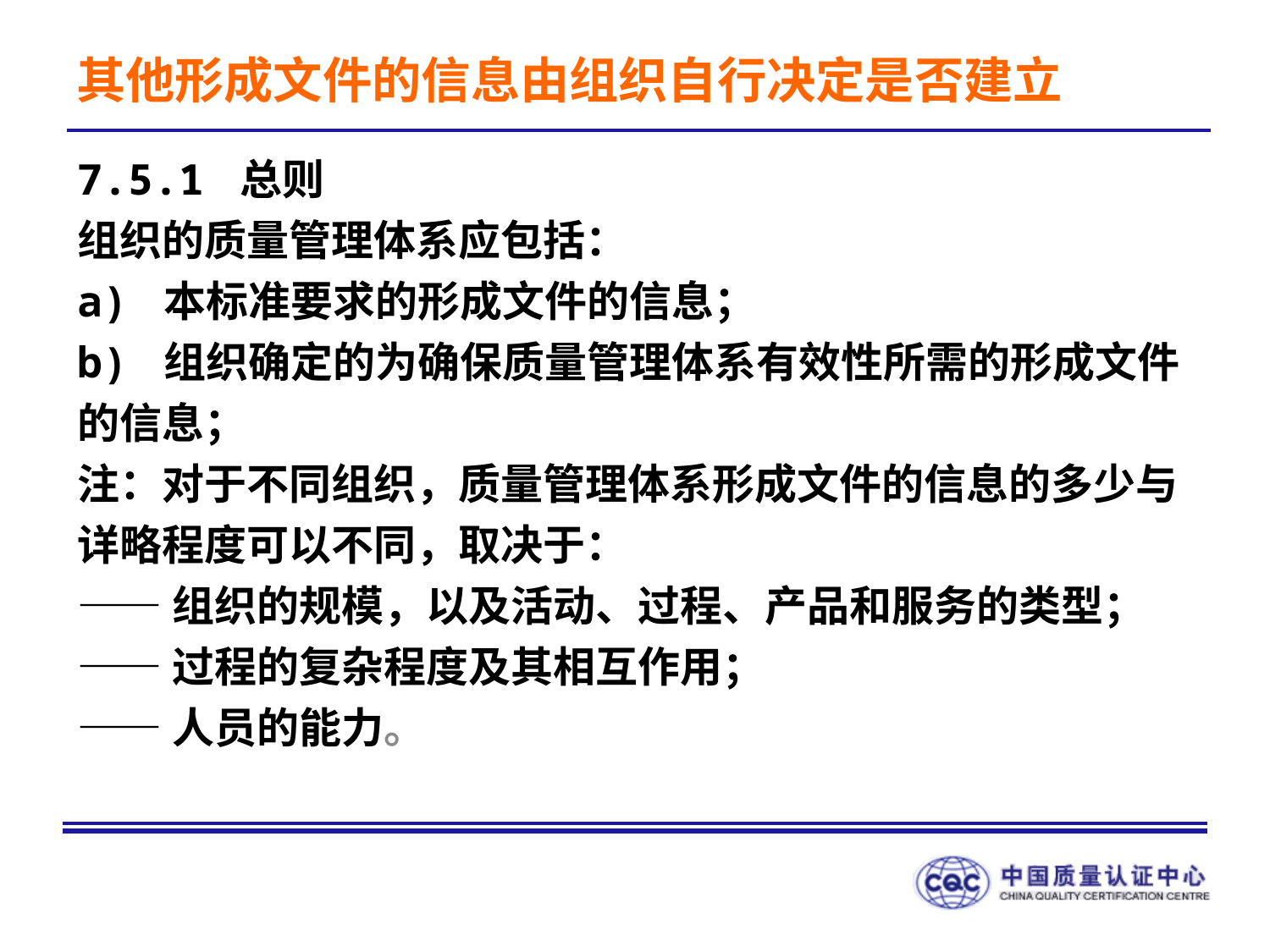

# 其他形成文件的信息由组织自行决定是否建立
7.5.1 总则
组织的质量管理体系应包括：
a) 本标准要求的形成文件的信息；
b) 组织确定的为确保质量管理体系有效性所需的形成文件的信息；
注：对于不同组织，质量管理体系形成文件的信息的多少与详略程度可以不同，取决于：
——组织的规模，以及活动、过程、产品和服务的类型；
——过程的复杂程度及其相互作用；
——人员的能力。